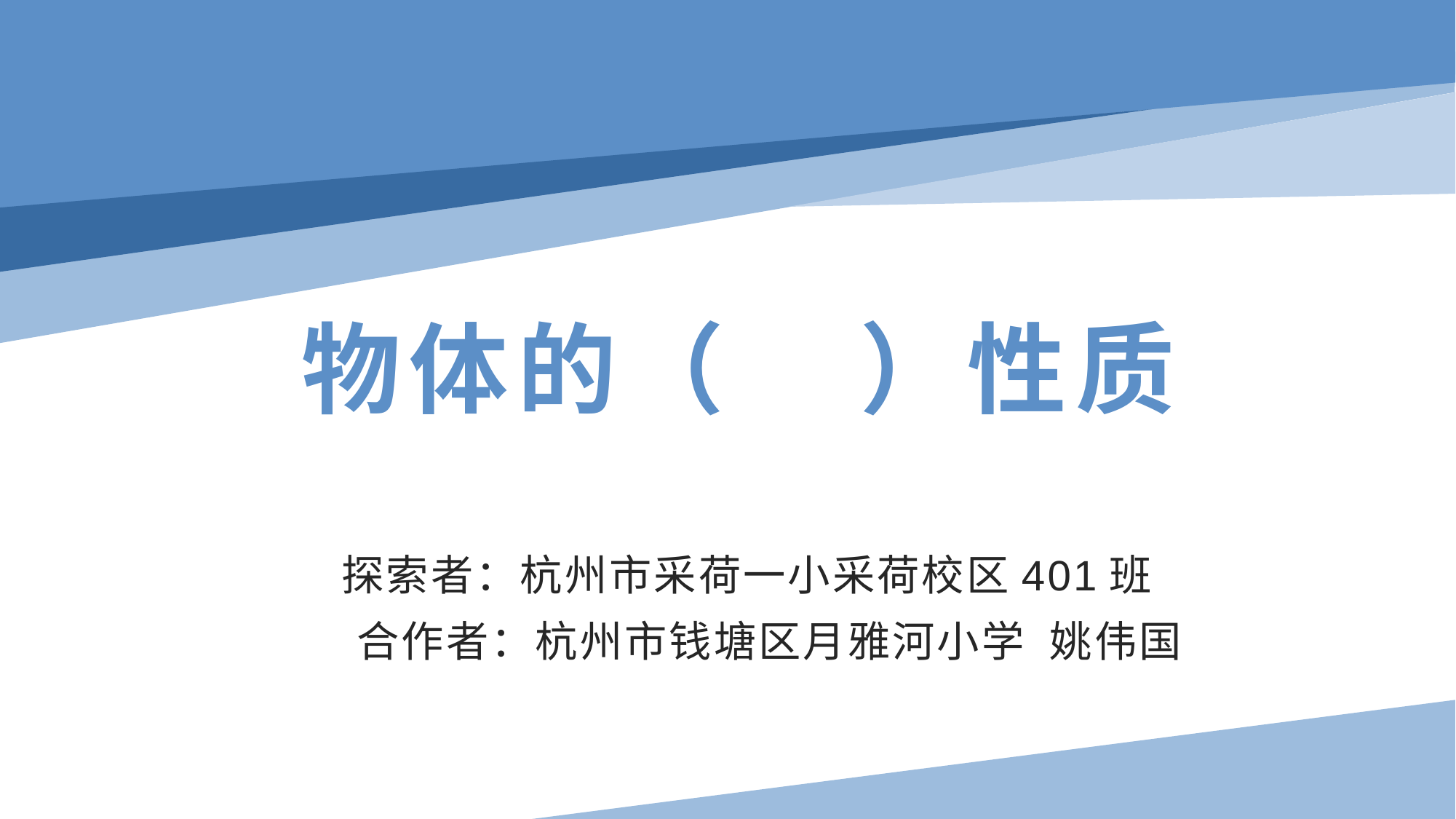

# 物体的（    ）性质
探索者：杭州市采荷一小采荷校区401班
   合作者：杭州市钱塘区月雅河小学  姚伟国